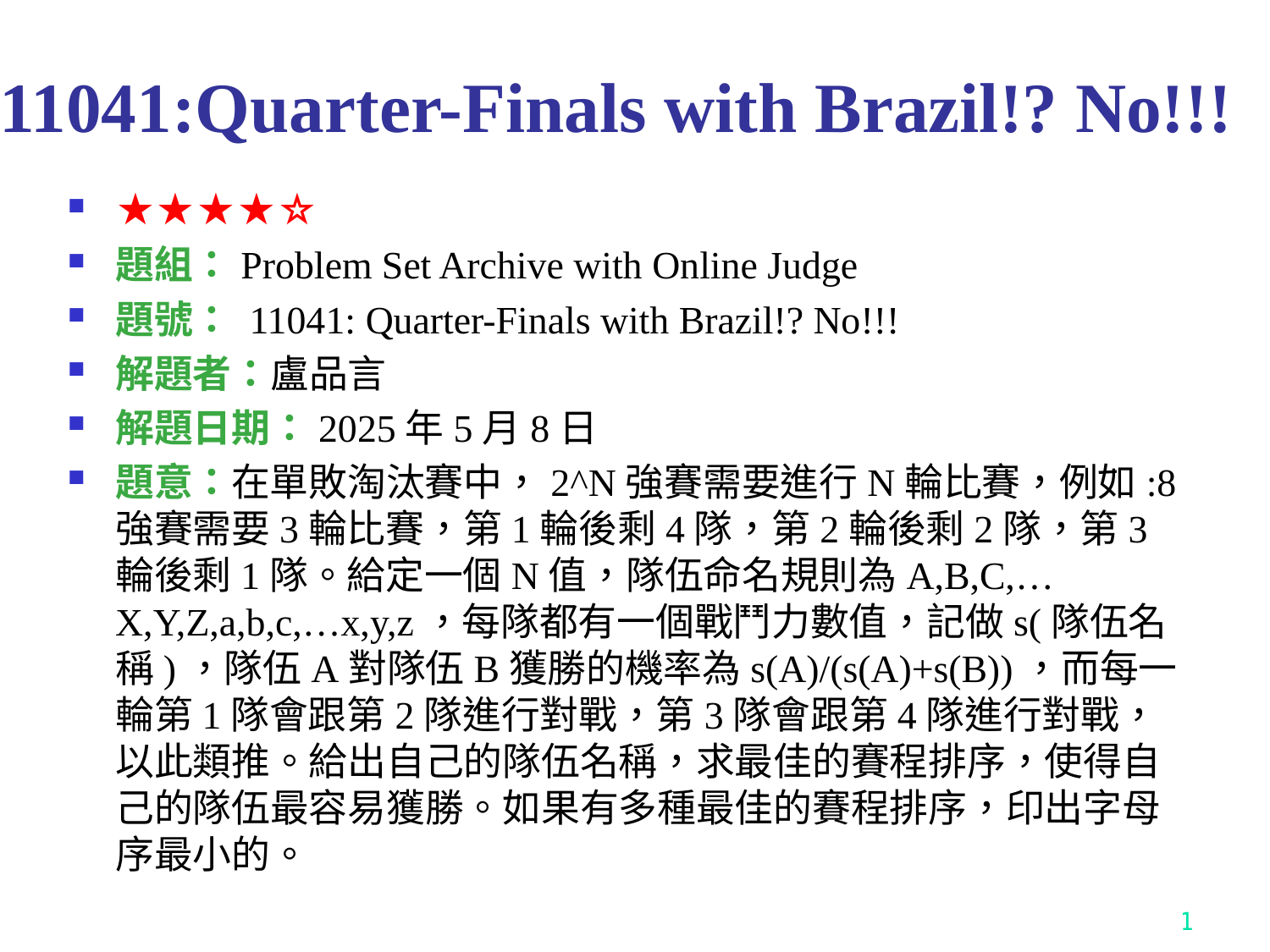

# 11041:Quarter-Finals with Brazil!? No!!!
★★★★☆
題組：Problem Set Archive with Online Judge
題號： 11041: Quarter-Finals with Brazil!? No!!!
解題者：盧品言
解題日期：2025年5月8日
題意：在單敗淘汰賽中，2^N強賽需要進行N輪比賽，例如:8強賽需要3輪比賽，第1輪後剩4隊，第2輪後剩2隊，第3輪後剩1隊。給定一個N值，隊伍命名規則為A,B,C,…X,Y,Z,a,b,c,…x,y,z，每隊都有一個戰鬥力數值，記做s(隊伍名稱)，隊伍A對隊伍B獲勝的機率為s(A)/(s(A)+s(B))，而每一輪第1隊會跟第2隊進行對戰，第3隊會跟第4隊進行對戰，以此類推。給出自己的隊伍名稱，求最佳的賽程排序，使得自己的隊伍最容易獲勝。如果有多種最佳的賽程排序，印出字母序最小的。
1